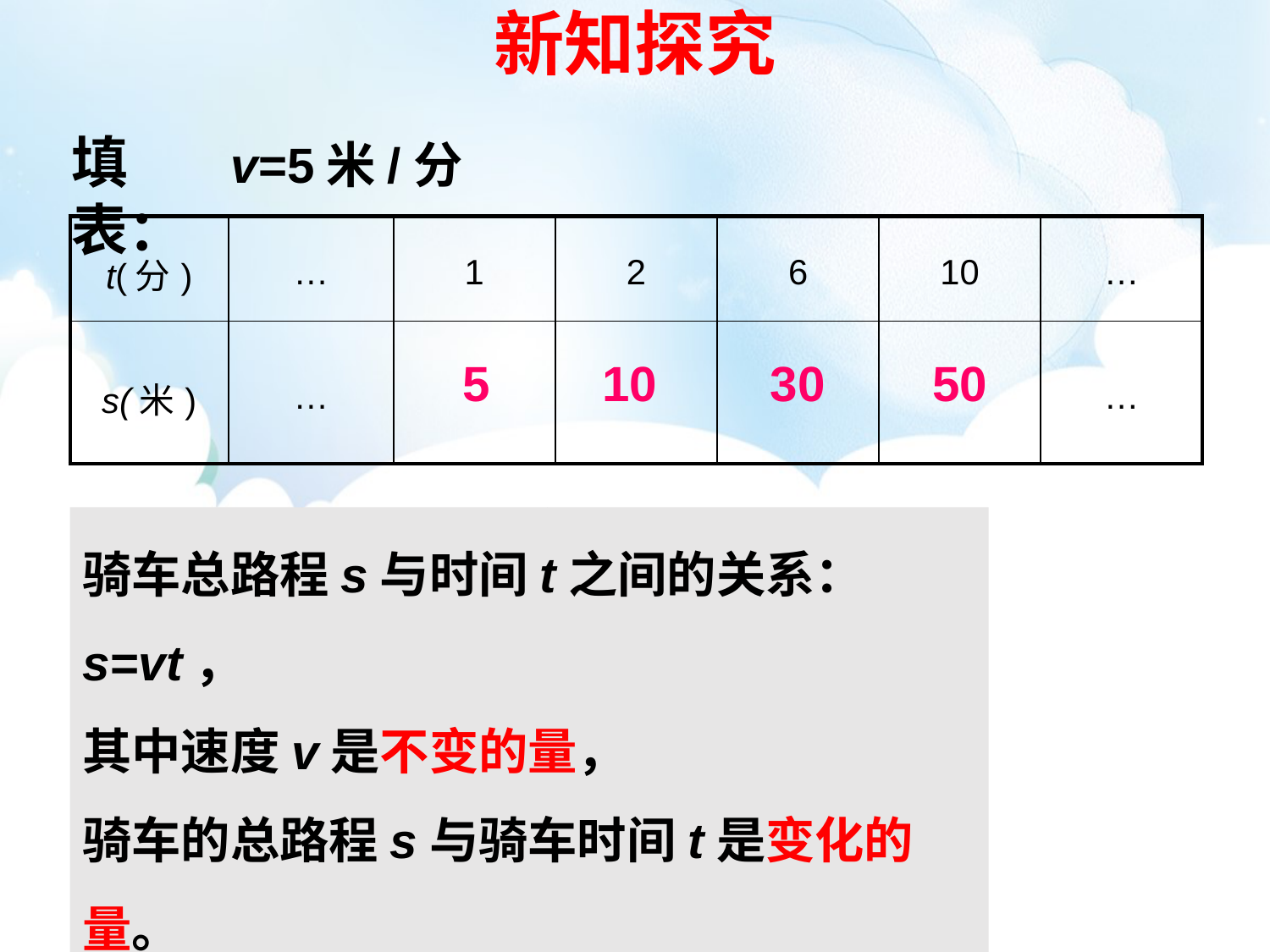

新知探究
填表：
v=5米/分
| t(分) | … | 1 | 2 | 6 | 10 | … |
| --- | --- | --- | --- | --- | --- | --- |
| s(米) | … |  |  |  |  | … |
5
10
30
50
问题：从表格中你发现了什么？
骑车总路程s与时间t之间的关系：s=vt，
其中速度v是不变的量，
骑车的总路程s与骑车时间t是变化的量。